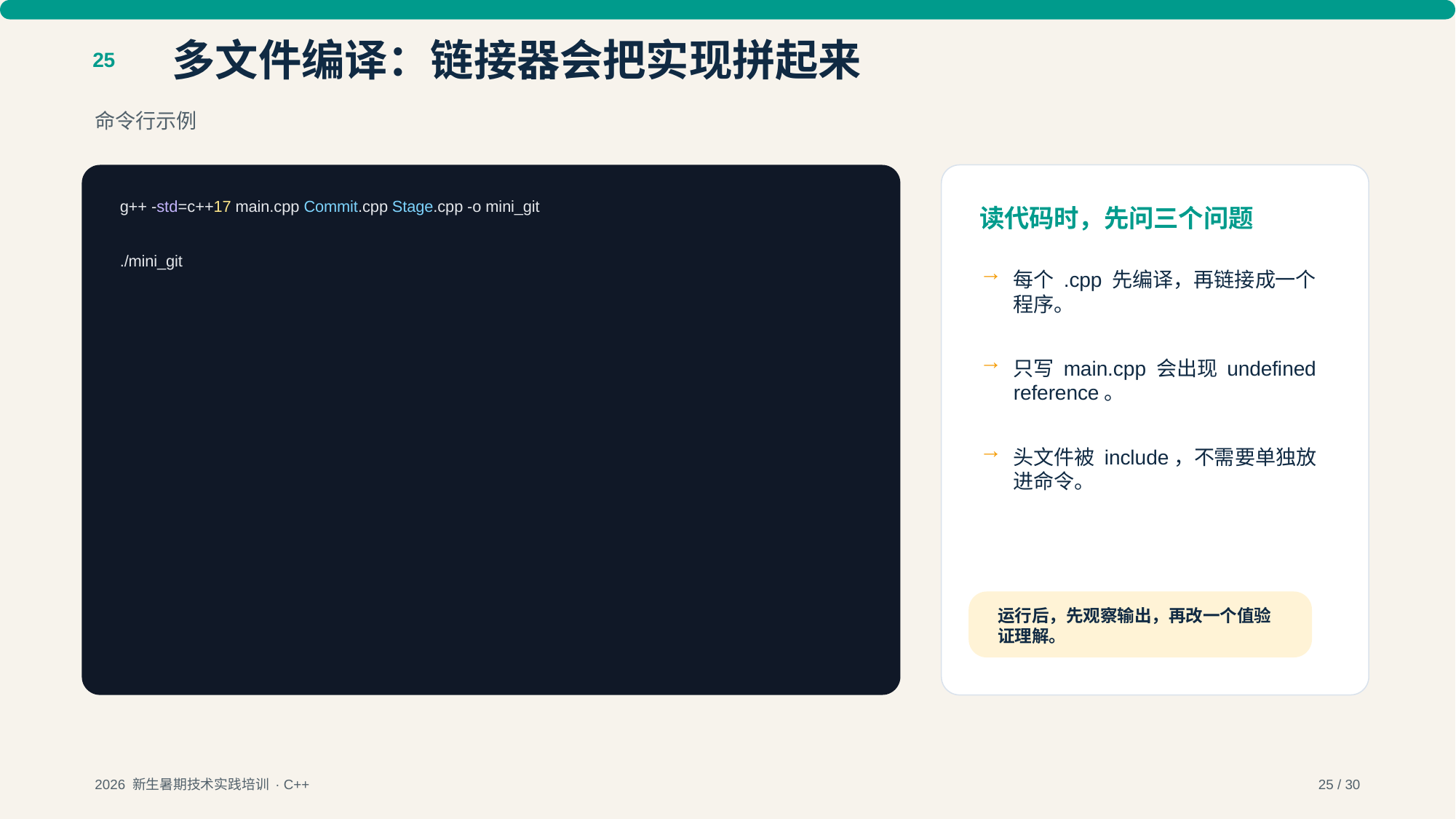

多文件编译：链接器会把实现拼起来
25
命令行示例

g++ -std=c++17 main.cpp Commit.cpp Stage.cpp -o mini_git
读代码时，先问三个问题

./mini_git
→
每个 .cpp 先编译，再链接成一个程序。
→
只写 main.cpp 会出现 undefined reference。
→
头文件被 include，不需要单独放进命令。

运行后，先观察输出，再改一个值验证理解。
2026 新生暑期技术实践培训 · C++
25 / 30